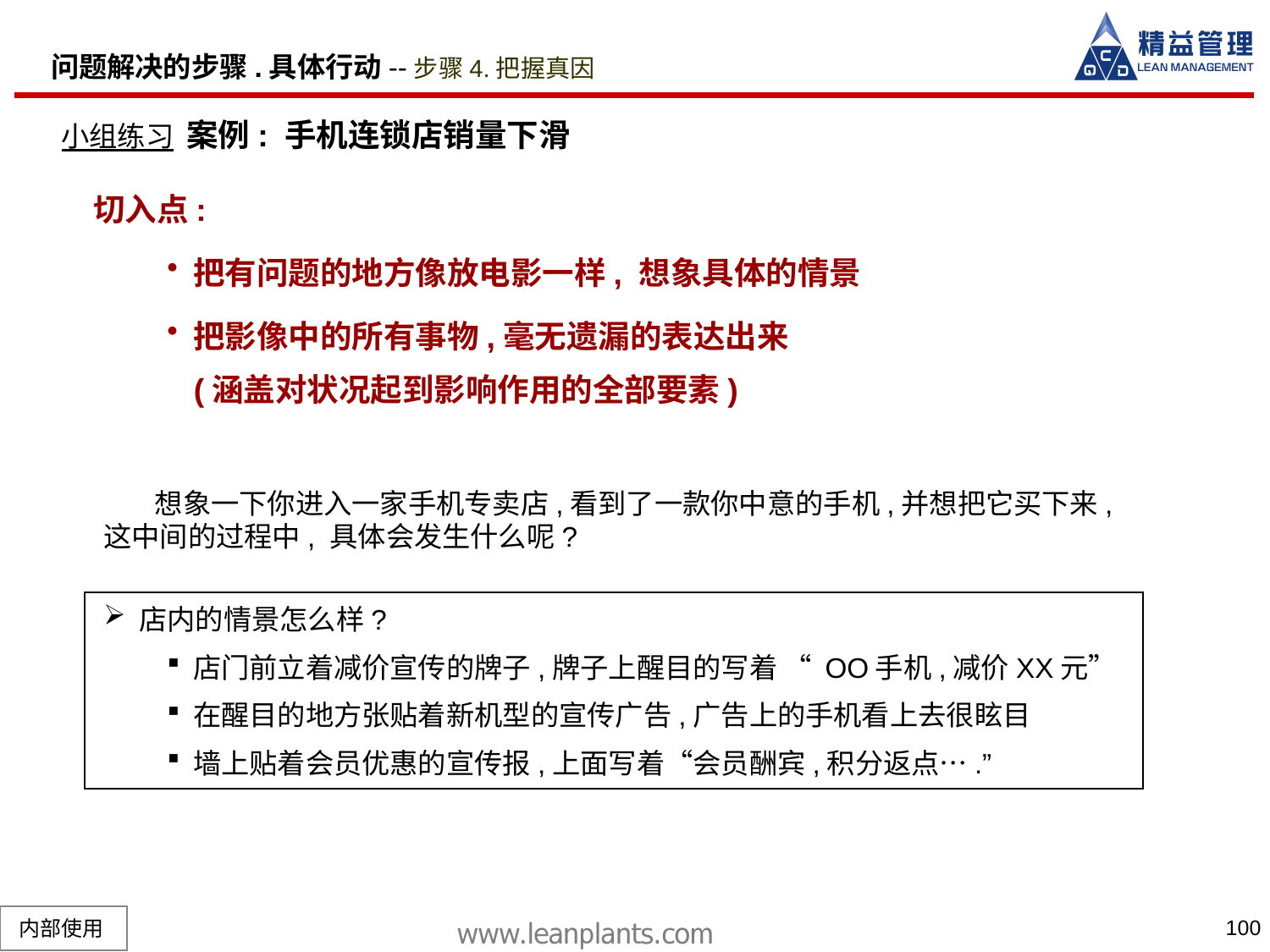

问题解决的步骤.具体行动--步骤4.把握真因
小组练习  案例: 手机连锁店销量下滑
切入点:
 把有问题的地方像放电影一样, 想象具体的情景
 把影像中的所有事物,毫无遗漏的表达出来
   (涵盖对状况起到影响作用的全部要素)
       想象一下你进入一家手机专卖店,看到了一款你中意的手机,并想把它买下来,这中间的过程中, 具体会发生什么呢?

 店内的情景怎么样?
 店门前立着减价宣传的牌子,牌子上醒目的写着 “ OO手机,减价XX元”
 在醒目的地方张贴着新机型的宣传广告,广告上的手机看上去很眩目
 墙上贴着会员优惠的宣传报,上面写着“会员酬宾,积分返点….”
内部使用